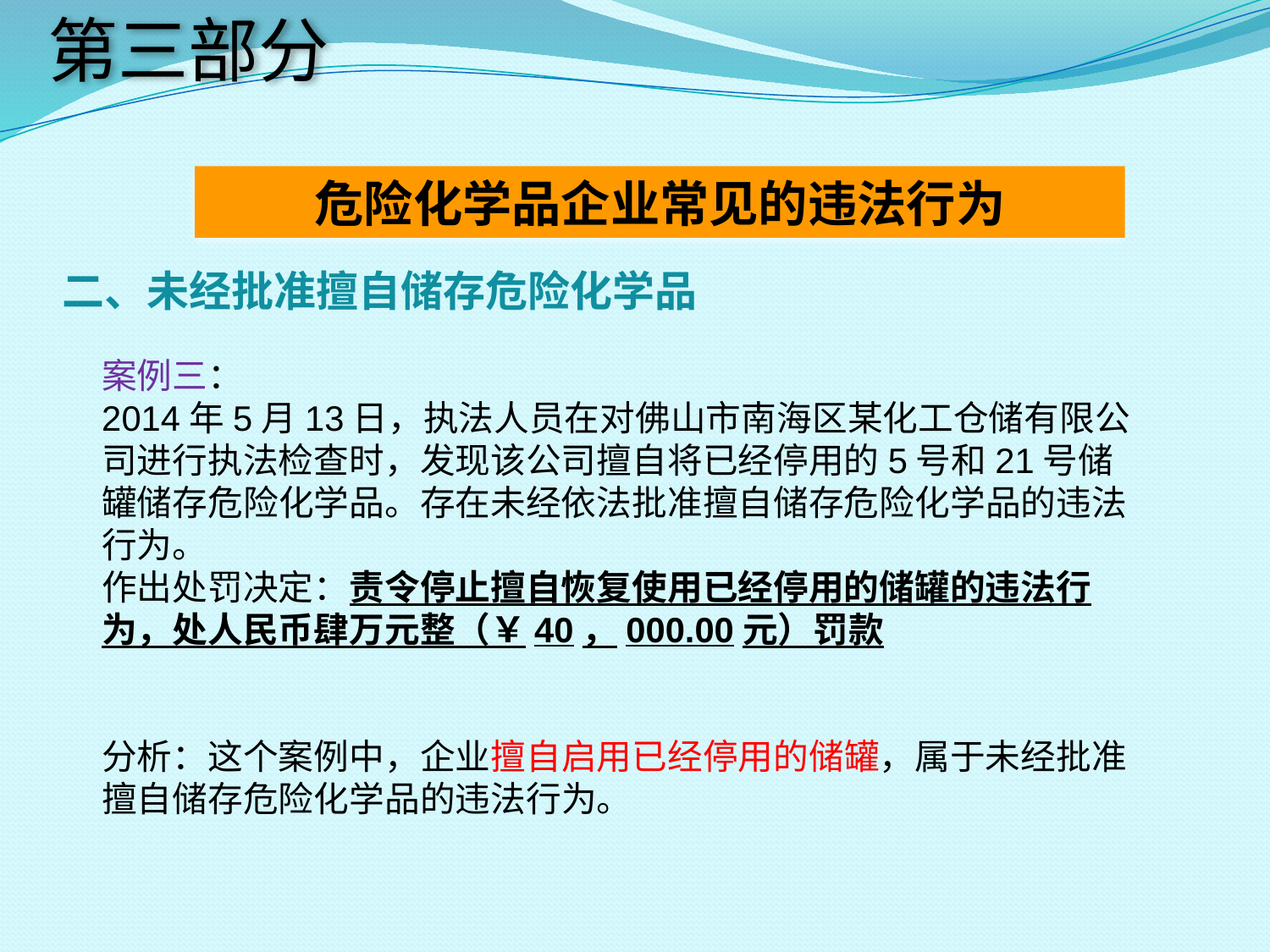

第三部分
危险化学品企业常见的违法行为
二、未经批准擅自储存危险化学品
案例三：
2014年5月13日，执法人员在对佛山市南海区某化工仓储有限公司进行执法检查时，发现该公司擅自将已经停用的5号和21号储罐储存危险化学品。存在未经依法批准擅自储存危险化学品的违法行为。
作出处罚决定：责令停止擅自恢复使用已经停用的储罐的违法行为，处人民币肆万元整（￥40，000.00元）罚款

分析：这个案例中，企业擅自启用已经停用的储罐，属于未经批准擅自储存危险化学品的违法行为。